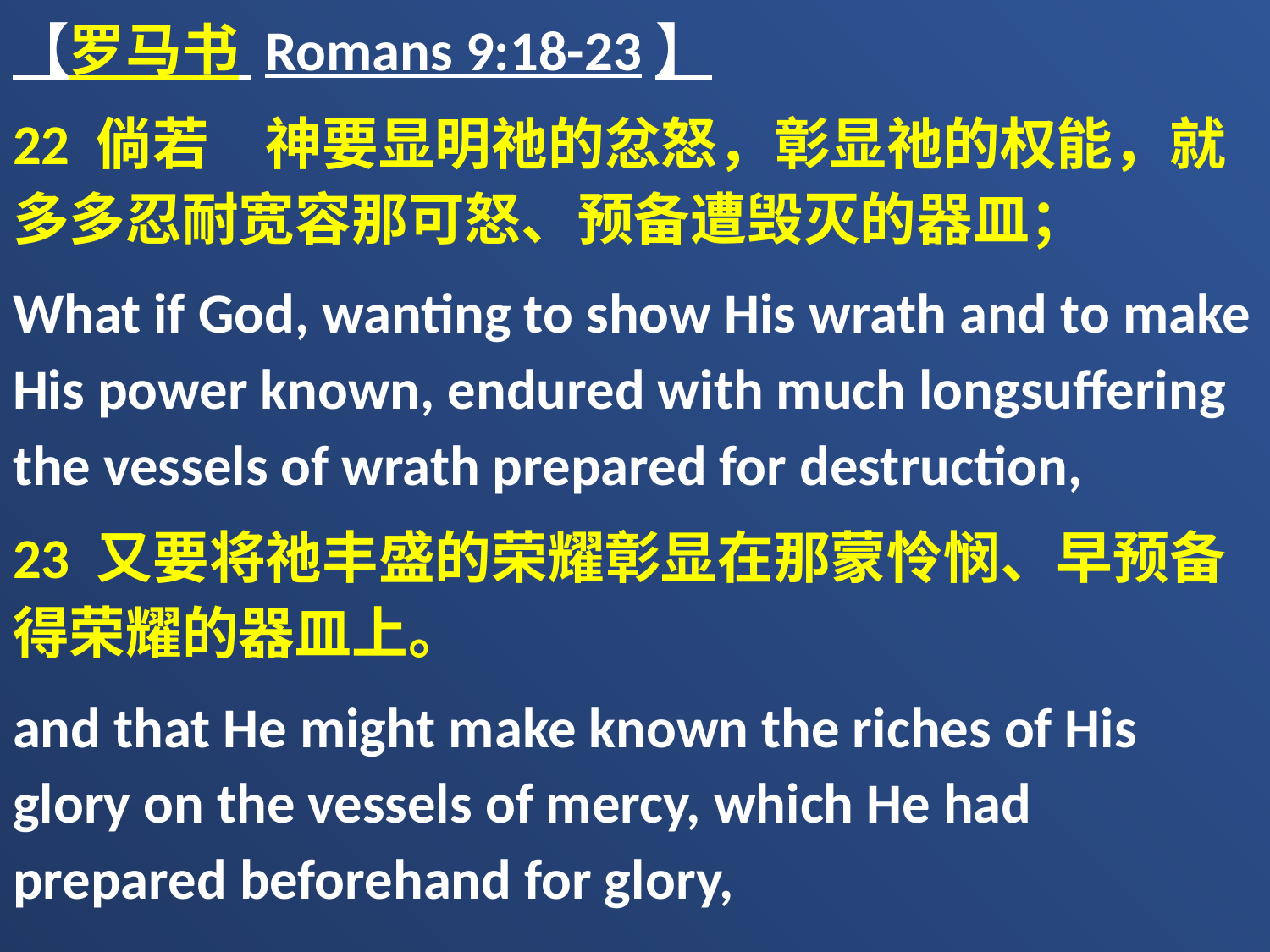

【罗马书 Romans 9:18-23】
22 倘若　神要显明祂的忿怒，彰显祂的权能，就多多忍耐宽容那可怒、预备遭毁灭的器皿；
What if God, wanting to show His wrath and to make His power known, endured with much longsuffering the vessels of wrath prepared for destruction,
23 又要将祂丰盛的荣耀彰显在那蒙怜悯、早预备得荣耀的器皿上。
and that He might make known the riches of His glory on the vessels of mercy, which He had prepared beforehand for glory,